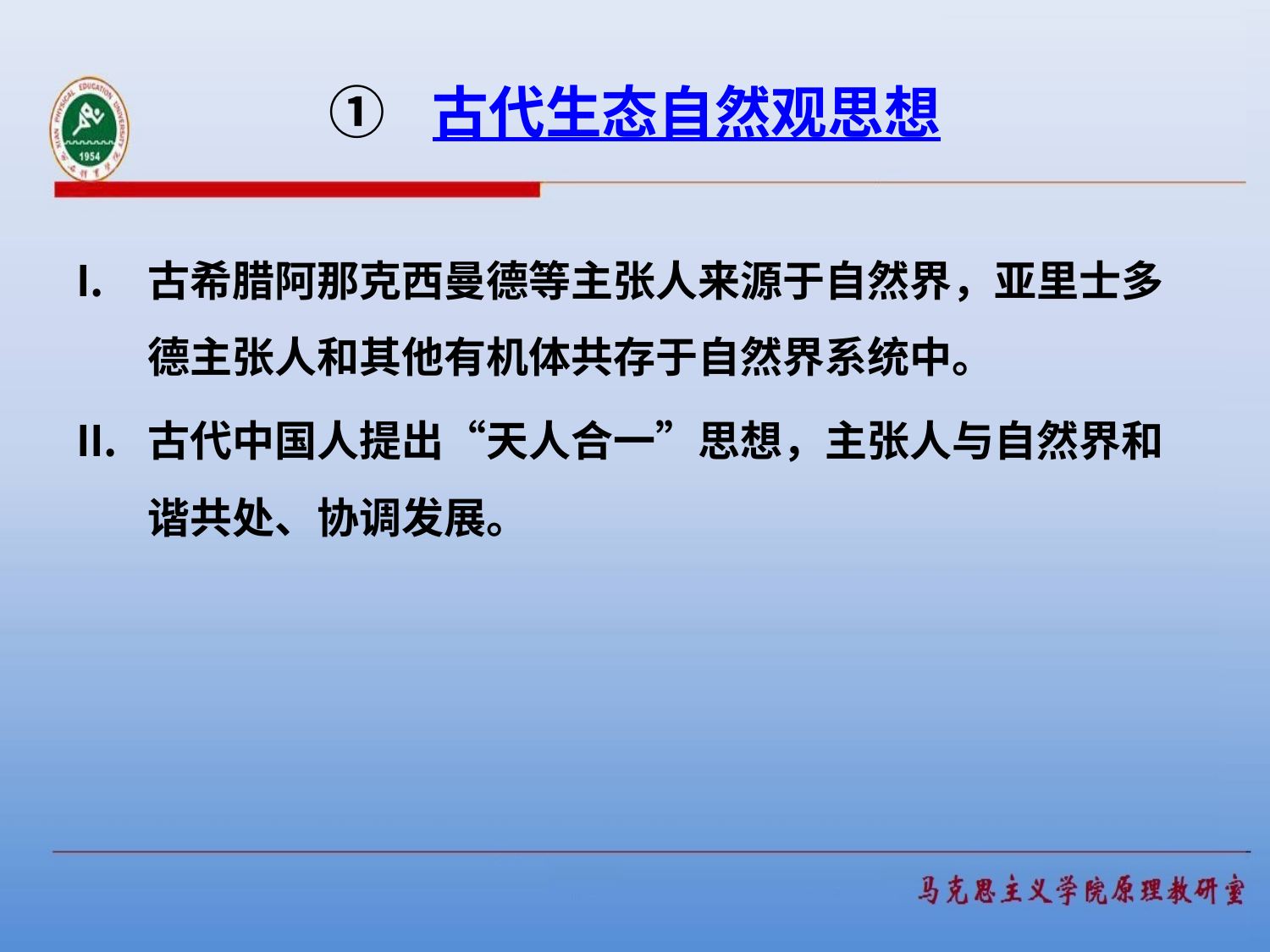

# 古代生态自然观思想
古希腊阿那克西曼德等主张人来源于自然界，亚里士多德主张人和其他有机体共存于自然界系统中。
古代中国人提出“天人合一”思想，主张人与自然界和谐共处、协调发展。